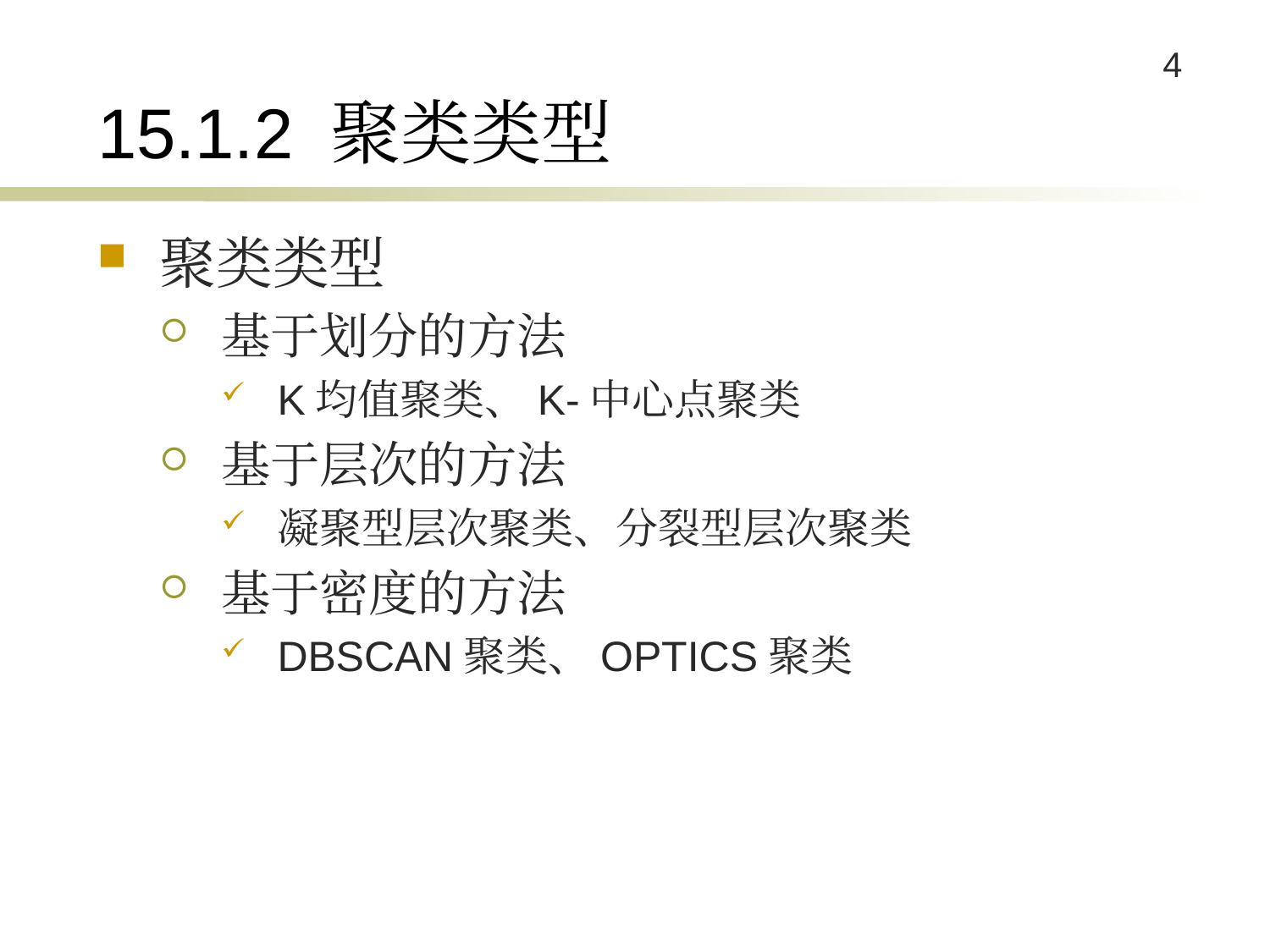

# 15.1.2 聚类类型
聚类类型
基于划分的方法
K均值聚类、K-中心点聚类
基于层次的方法
凝聚型层次聚类、分裂型层次聚类
基于密度的方法
DBSCAN聚类、OPTICS聚类